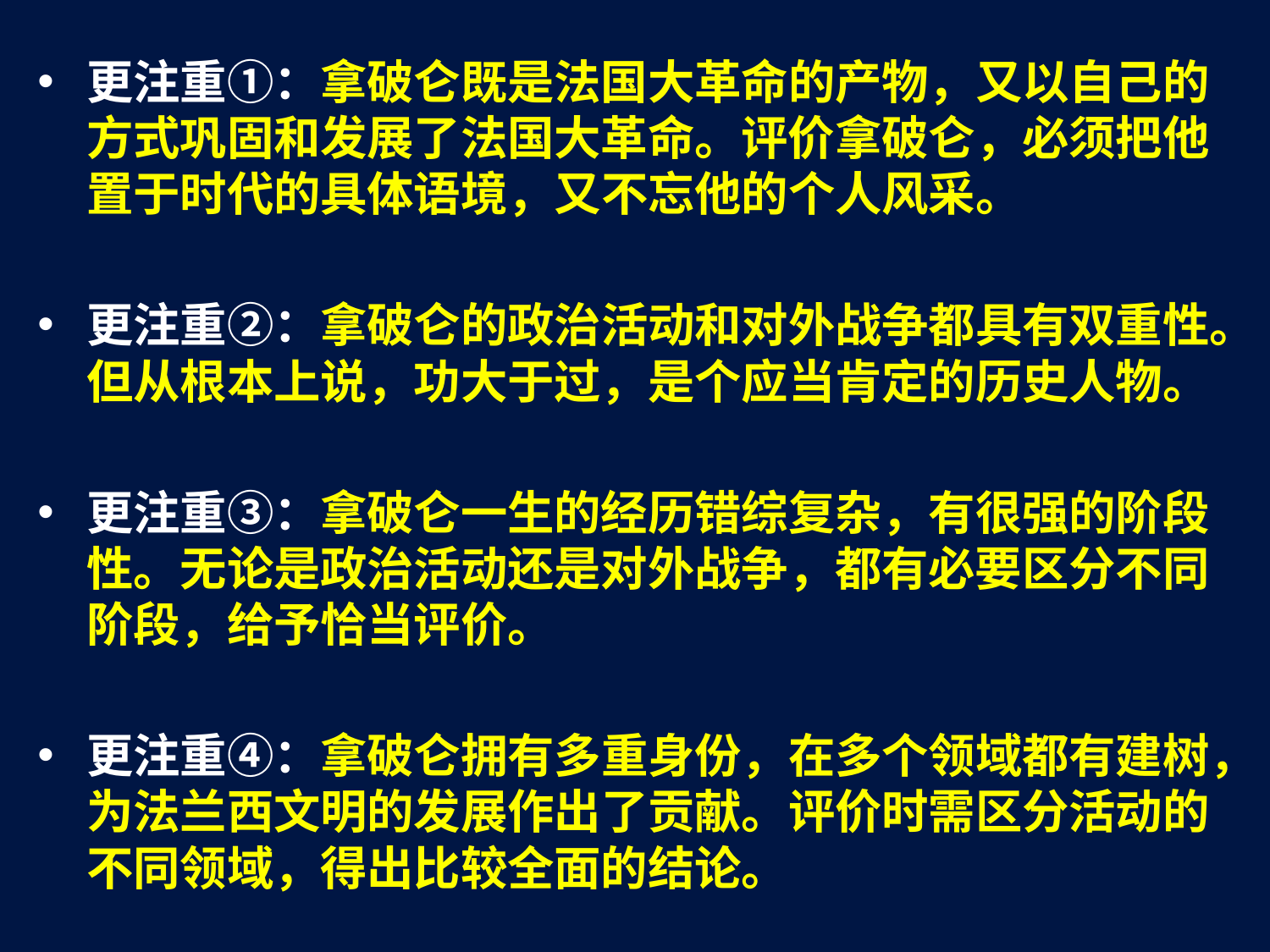

更注重①：拿破仑既是法国大革命的产物，又以自己的方式巩固和发展了法国大革命。评价拿破仑，必须把他置于时代的具体语境，又不忘他的个人风采。

更注重②：拿破仑的政治活动和对外战争都具有双重性。但从根本上说，功大于过，是个应当肯定的历史人物。

更注重③：拿破仑一生的经历错综复杂，有很强的阶段性。无论是政治活动还是对外战争，都有必要区分不同阶段，给予恰当评价。

更注重④：拿破仑拥有多重身份，在多个领域都有建树，为法兰西文明的发展作出了贡献。评价时需区分活动的不同领域，得出比较全面的结论。